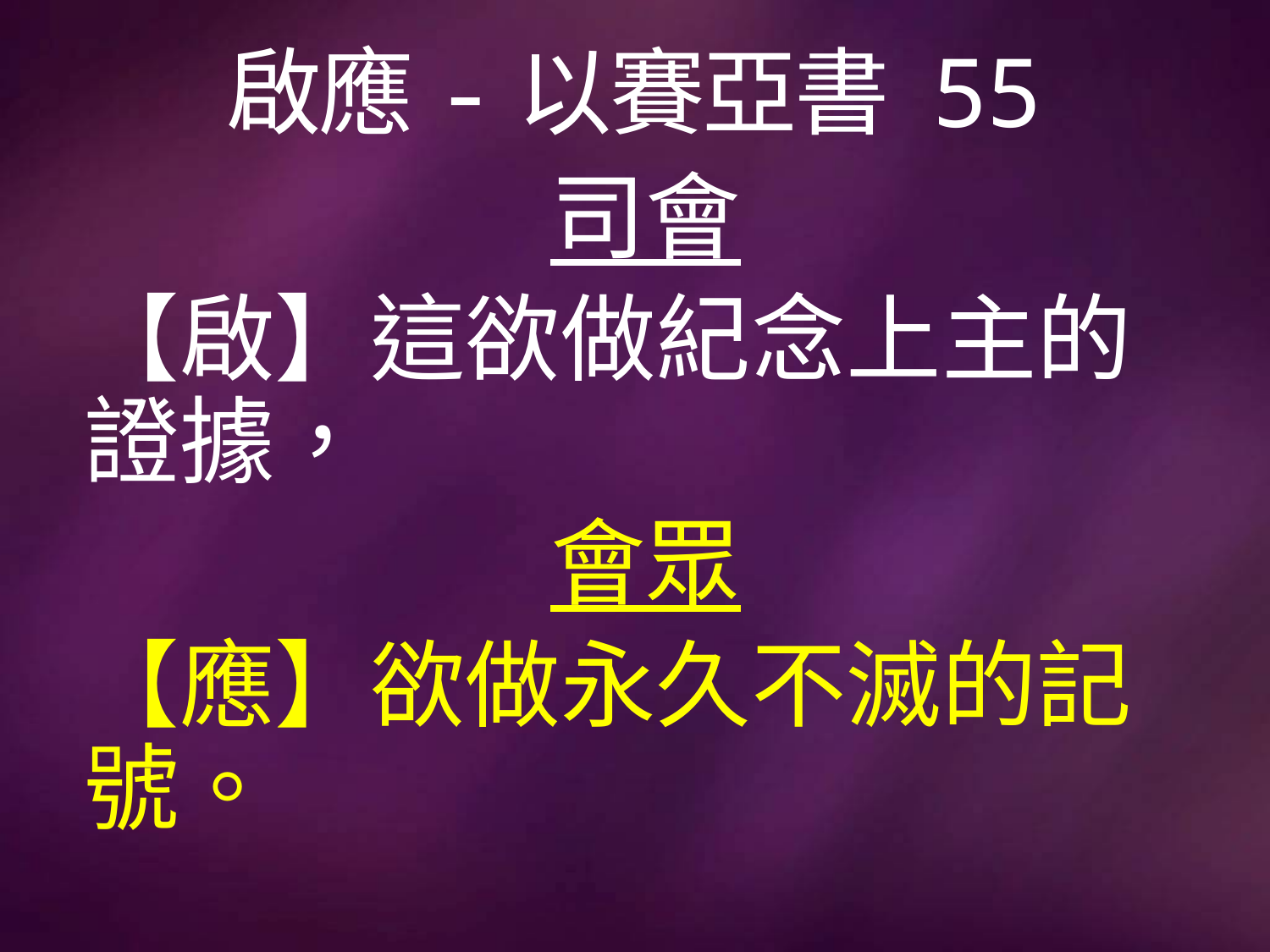

# 啟應-以賽亞書 55
司會
【啟】這欲做紀念上主的證據，
會眾
【應】欲做永久不滅的記號。